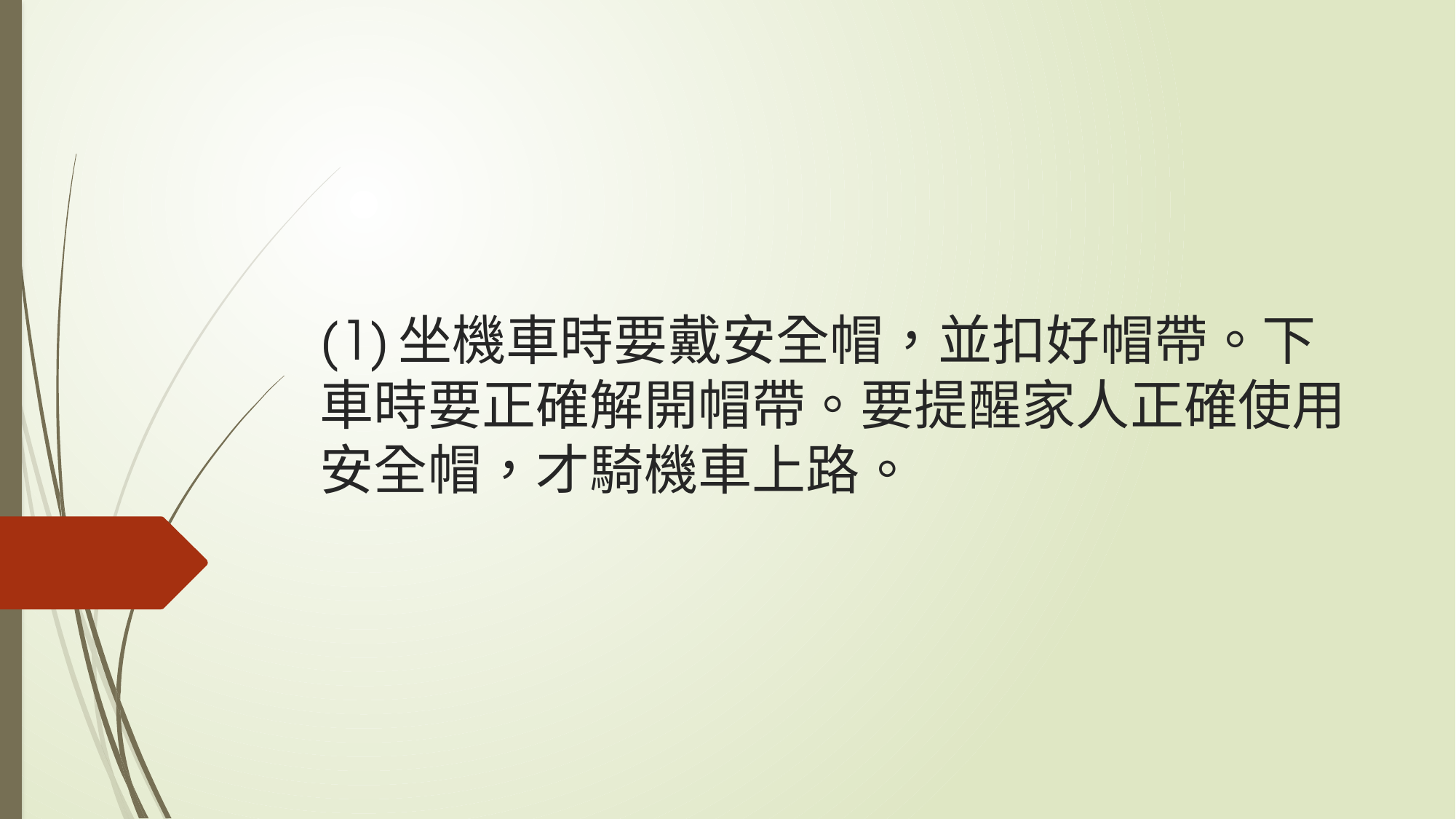

# (1)坐機車時要戴安全帽，並扣好帽帶。下車時要正確解開帽帶。要提醒家人正確使用安全帽，才騎機車上路。